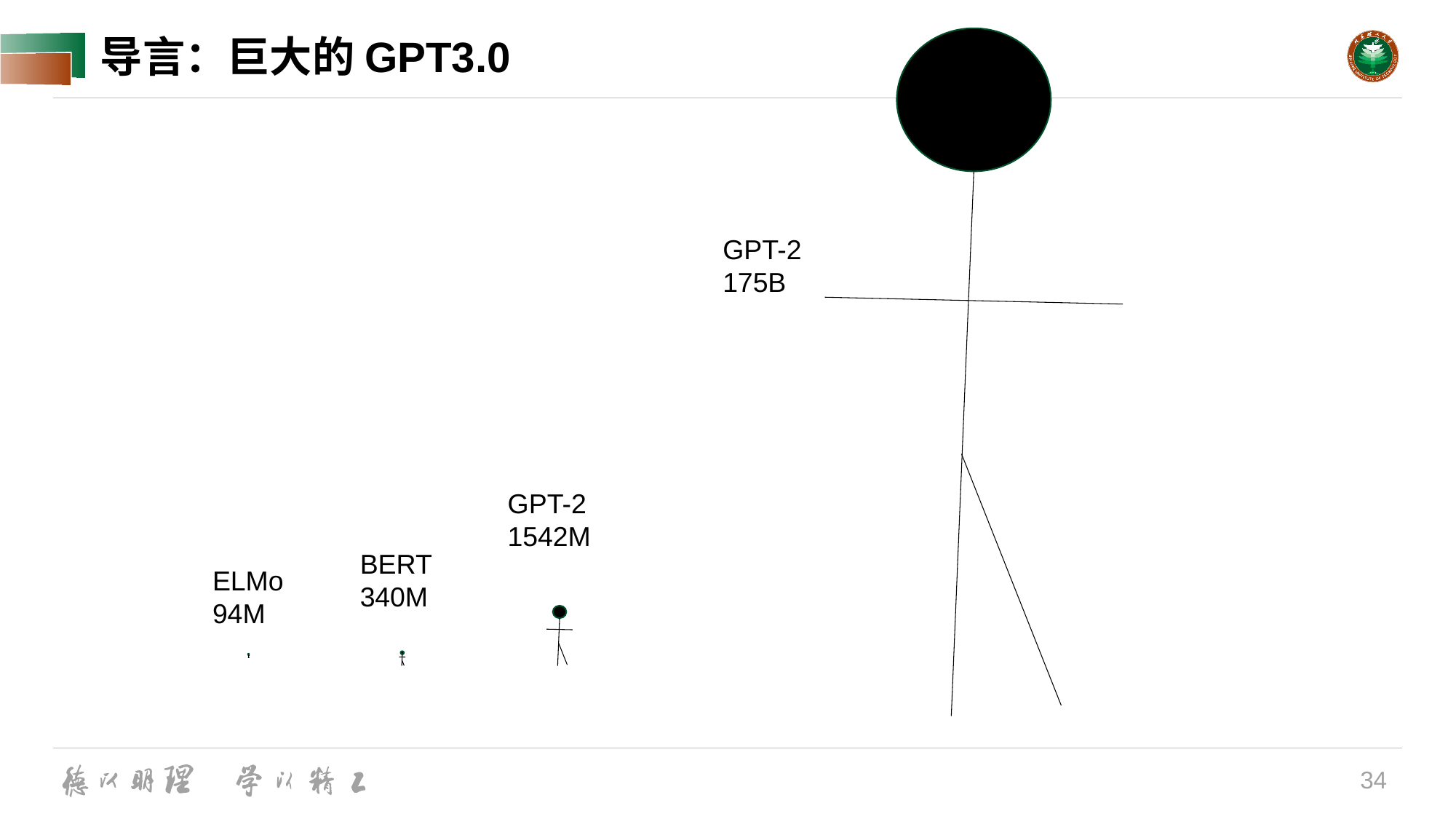

GPT-2
175B
# 导言：巨大的GPT3.0
GPT-2
1542M

BERT
340M

ELMo
94M